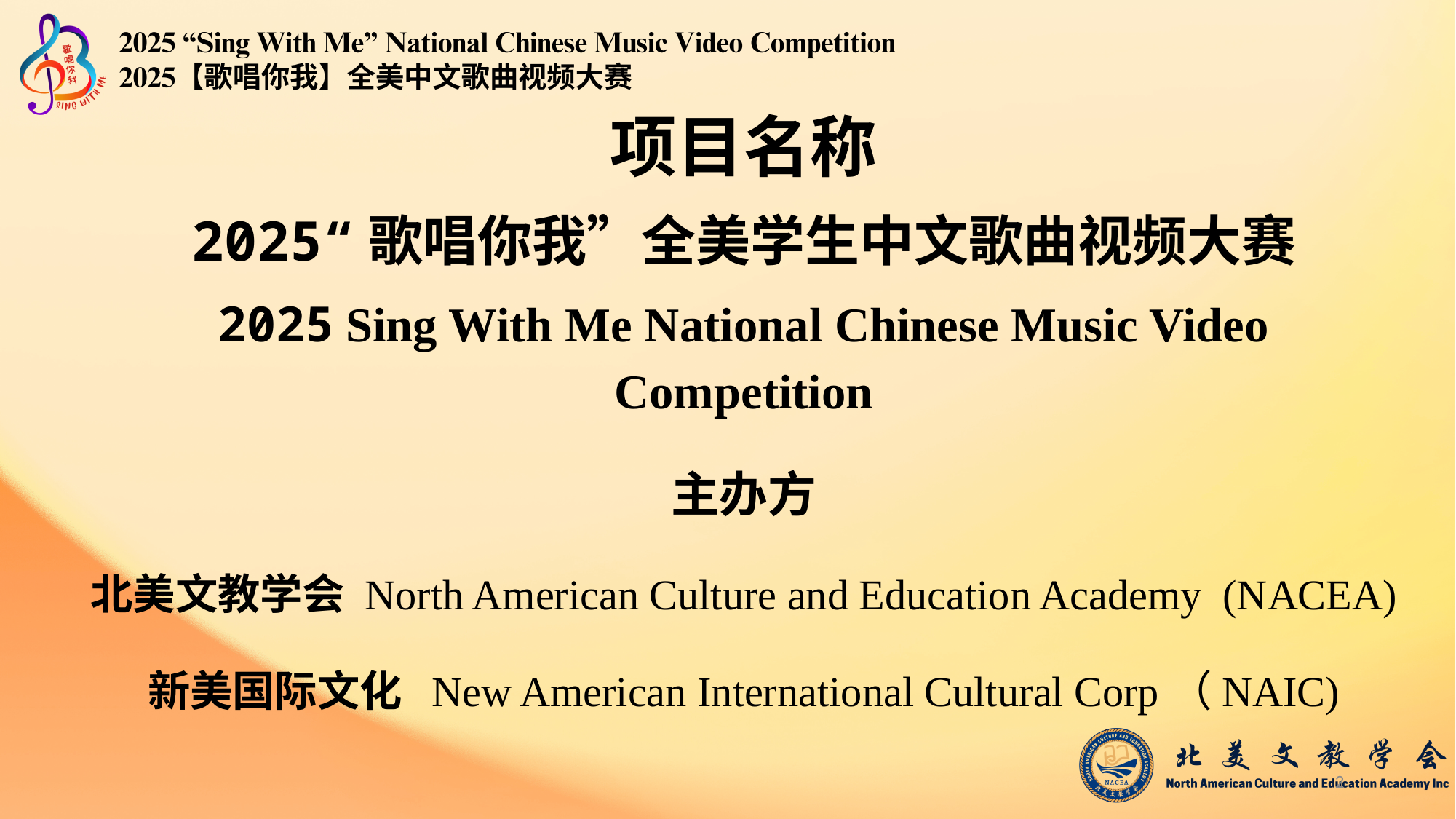

# 项目名称
2025“歌唱你我”全美学生中文歌曲视频大赛
2025 Sing With Me National Chinese Music Video
Competition
主办方
北美文教学会 North American Culture and Education Academy  (NACEA)
新美国际文化  New American International Cultural Corp（NAIC)

2